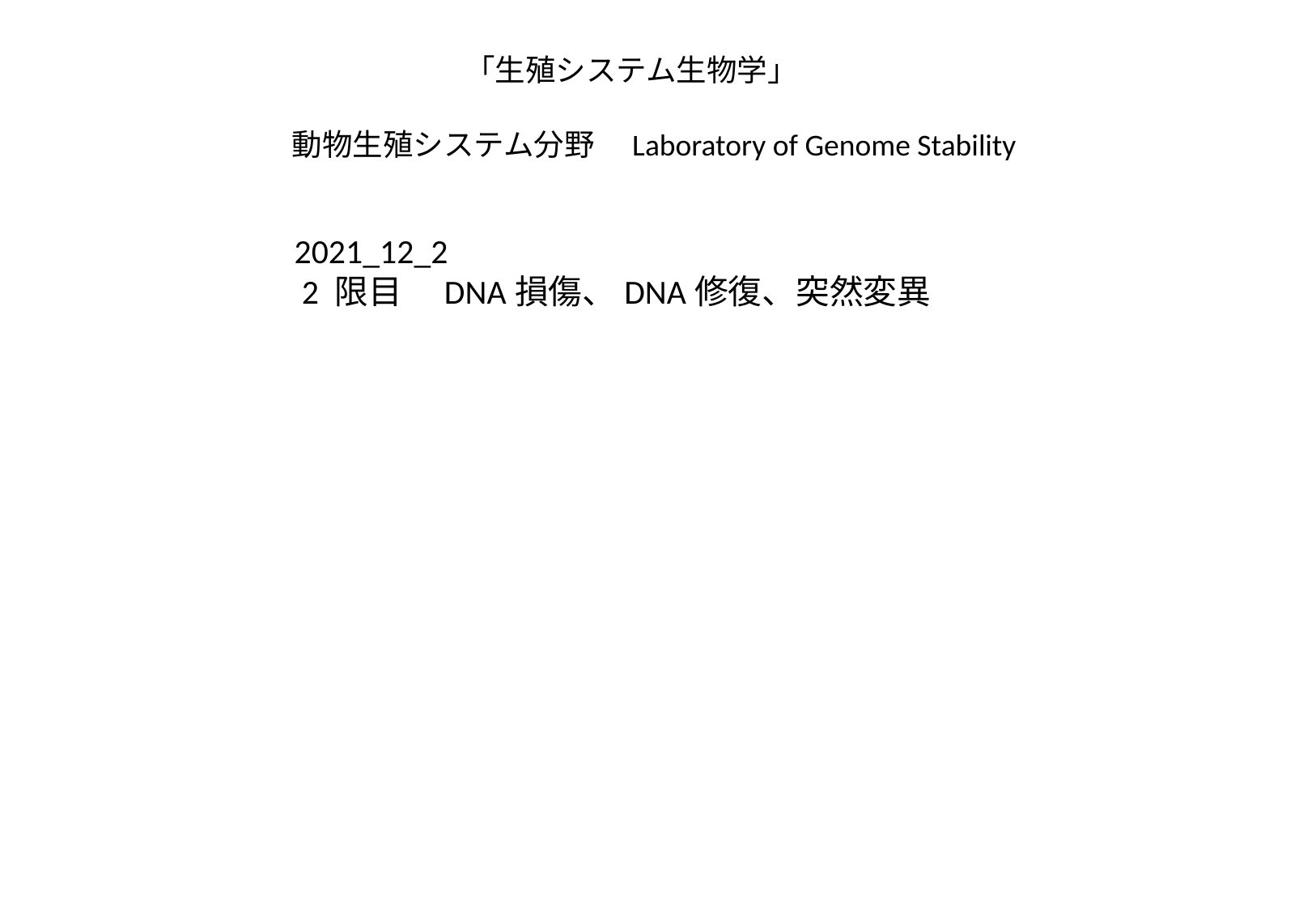

「生殖システム生物学」
動物生殖システム分野　Laboratory of Genome Stability
2021_12_2
 2 限目　DNA損傷、DNA修復、突然変異